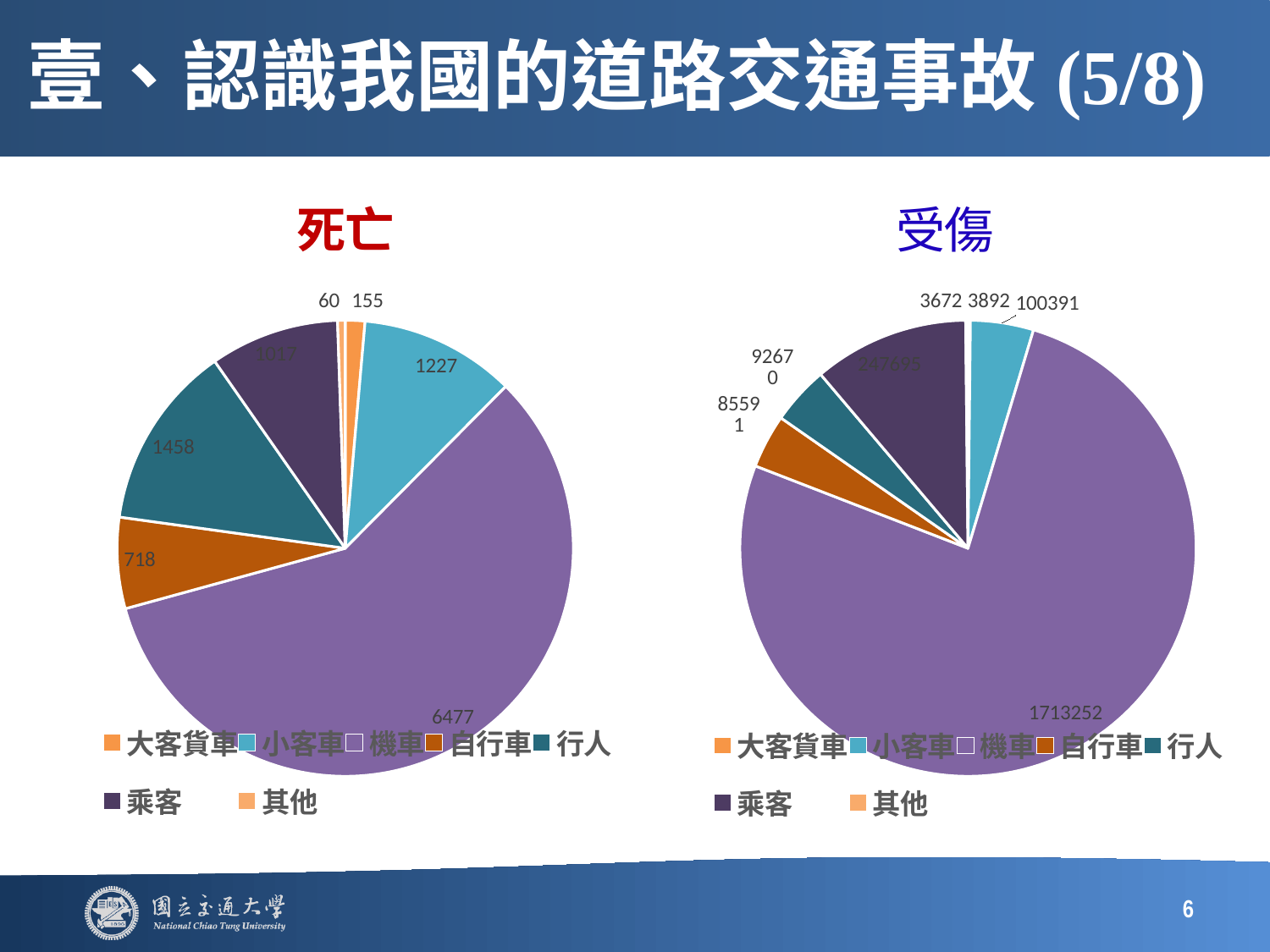

# 壹、認識我國的道路交通事故(5/8)

### Chart: 死亡

| Category | 死亡 |
|---|---|
| 大客貨車 | 155.0 |
| 小客車 | 1227.0 |
| 機車 | 6477.0 |
| 自行車 | 718.0 |
| 行人 | 1458.0 |
| 乘客 | 1017.0 |
| 其他 | 60.0 |

### Chart: 受傷

| Category | 受傷 |
|---|---|
| 大客貨車 | 3892.0 |
| 小客車 | 100391.0 |
| 機車 | 1713252.0 |
| 自行車 | 85591.0 |
| 行人 | 92670.0 |
| 乘客 | 247695.0 |
| 其他 | 3672.0 |
6